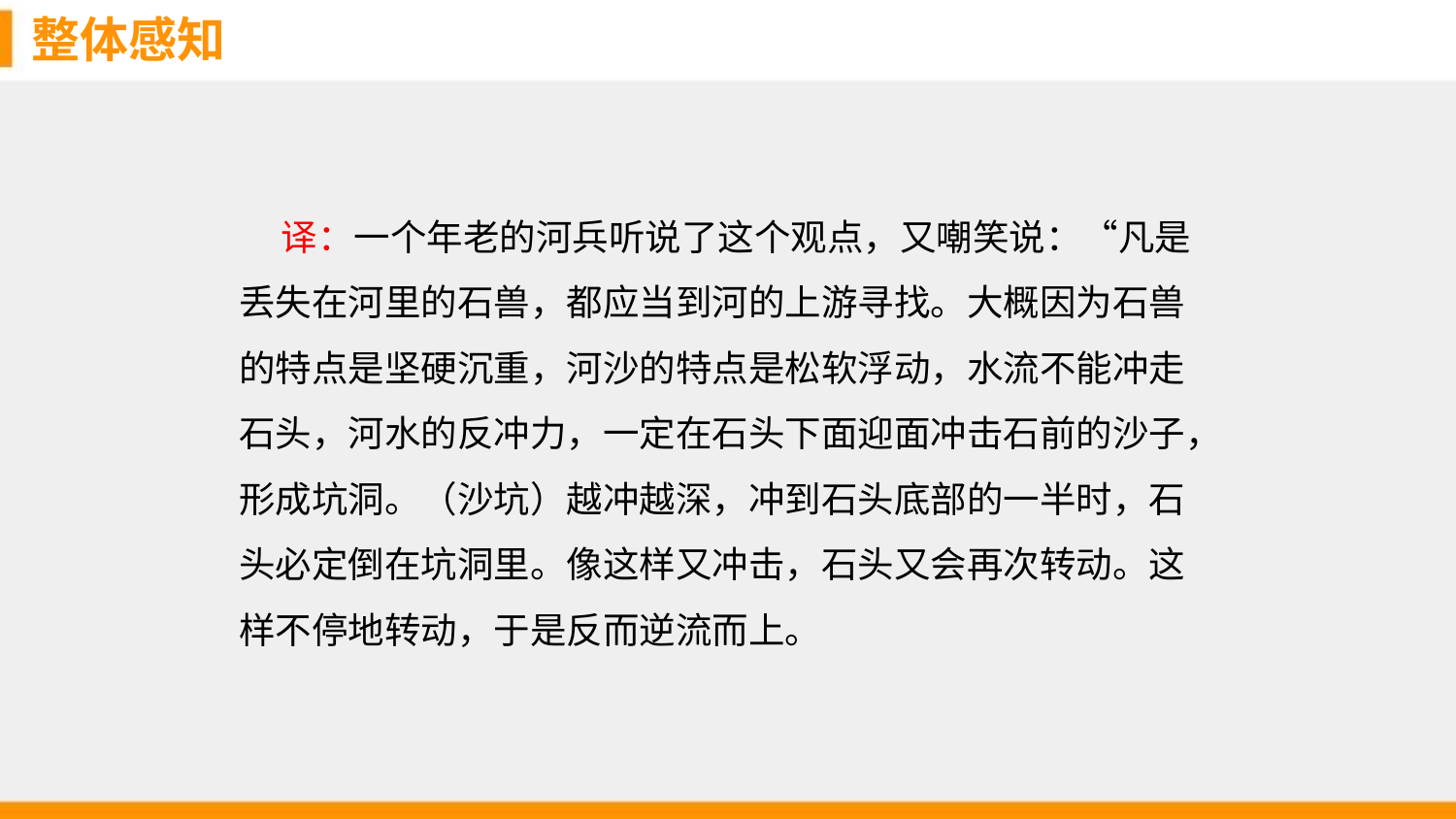

整体感知
    译：一个年老的河兵听说了这个观点，又嘲笑说：“凡是丢失在河里的石兽，都应当到河的上游寻找。大概因为石兽的特点是坚硬沉重，河沙的特点是松软浮动，水流不能冲走石头，河水的反冲力，一定在石头下面迎面冲击石前的沙子，形成坑洞。（沙坑）越冲越深，冲到石头底部的一半时，石头必定倒在坑洞里。像这样又冲击，石头又会再次转动。这样不停地转动，于是反而逆流而上。